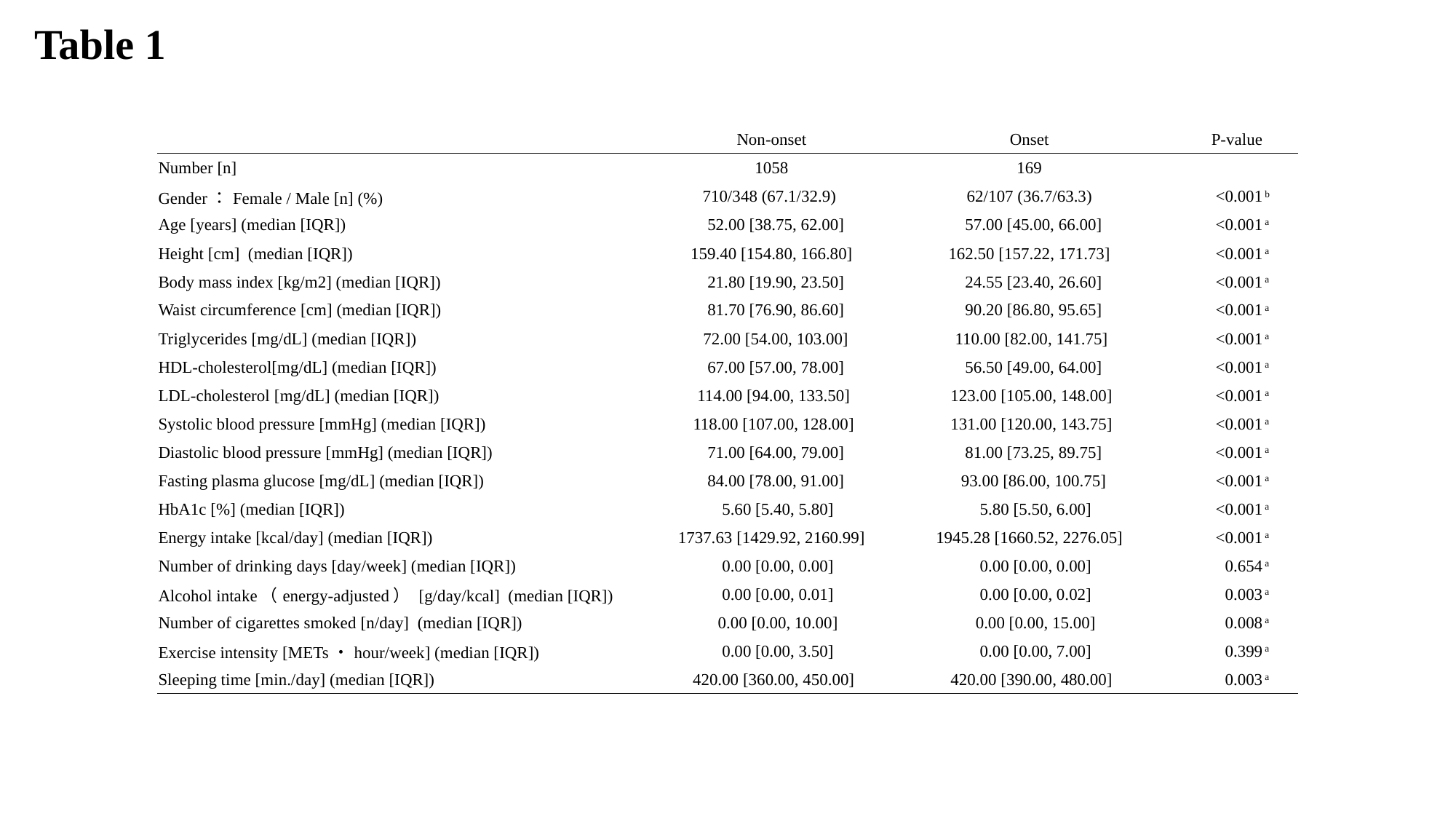

Table 1
|  | Non-onset | Onset | P-value |  |
| --- | --- | --- | --- | --- |
| Number [n] | 1058 | 169 |  |  |
| Gender：Female / Male [n] (%) | 710/348 (67.1/32.9) | 62/107 (36.7/63.3) | <0.001 | b |
| Age [years] (median [IQR]) | 52.00 [38.75, 62.00] | 57.00 [45.00, 66.00] | <0.001 | a |
| Height [cm] (median [IQR]) | 159.40 [154.80, 166.80] | 162.50 [157.22, 171.73] | <0.001 | a |
| Body mass index [kg/m2] (median [IQR]) | 21.80 [19.90, 23.50] | 24.55 [23.40, 26.60] | <0.001 | a |
| Waist circumference [cm] (median [IQR]) | 81.70 [76.90, 86.60] | 90.20 [86.80, 95.65] | <0.001 | a |
| Triglycerides [mg/dL] (median [IQR]) | 72.00 [54.00, 103.00] | 110.00 [82.00, 141.75] | <0.001 | a |
| HDL-cholesterol[mg/dL] (median [IQR]) | 67.00 [57.00, 78.00] | 56.50 [49.00, 64.00] | <0.001 | a |
| LDL-cholesterol [mg/dL] (median [IQR]) | 114.00 [94.00, 133.50] | 123.00 [105.00, 148.00] | <0.001 | a |
| Systolic blood pressure [mmHg] (median [IQR]) | 118.00 [107.00, 128.00] | 131.00 [120.00, 143.75] | <0.001 | a |
| Diastolic blood pressure [mmHg] (median [IQR]) | 71.00 [64.00, 79.00] | 81.00 [73.25, 89.75] | <0.001 | a |
| Fasting plasma glucose [mg/dL] (median [IQR]) | 84.00 [78.00, 91.00] | 93.00 [86.00, 100.75] | <0.001 | a |
| HbA1c [%] (median [IQR]) | 5.60 [5.40, 5.80] | 5.80 [5.50, 6.00] | <0.001 | a |
| Energy intake [kcal/day] (median [IQR]) | 1737.63 [1429.92, 2160.99] | 1945.28 [1660.52, 2276.05] | <0.001 | a |
| Number of drinking days [day/week] (median [IQR]) | 0.00 [0.00, 0.00] | 0.00 [0.00, 0.00] | 0.654 | a |
| Alcohol intake（energy-adjusted） [g/day/kcal] (median [IQR]) | 0.00 [0.00, 0.01] | 0.00 [0.00, 0.02] | 0.003 | a |
| Number of cigarettes smoked [n/day] (median [IQR]) | 0.00 [0.00, 10.00] | 0.00 [0.00, 15.00] | 0.008 | a |
| Exercise intensity [METs・hour/week] (median [IQR]) | 0.00 [0.00, 3.50] | 0.00 [0.00, 7.00] | 0.399 | a |
| Sleeping time [min./day] (median [IQR]) | 420.00 [360.00, 450.00] | 420.00 [390.00, 480.00] | 0.003 | a |